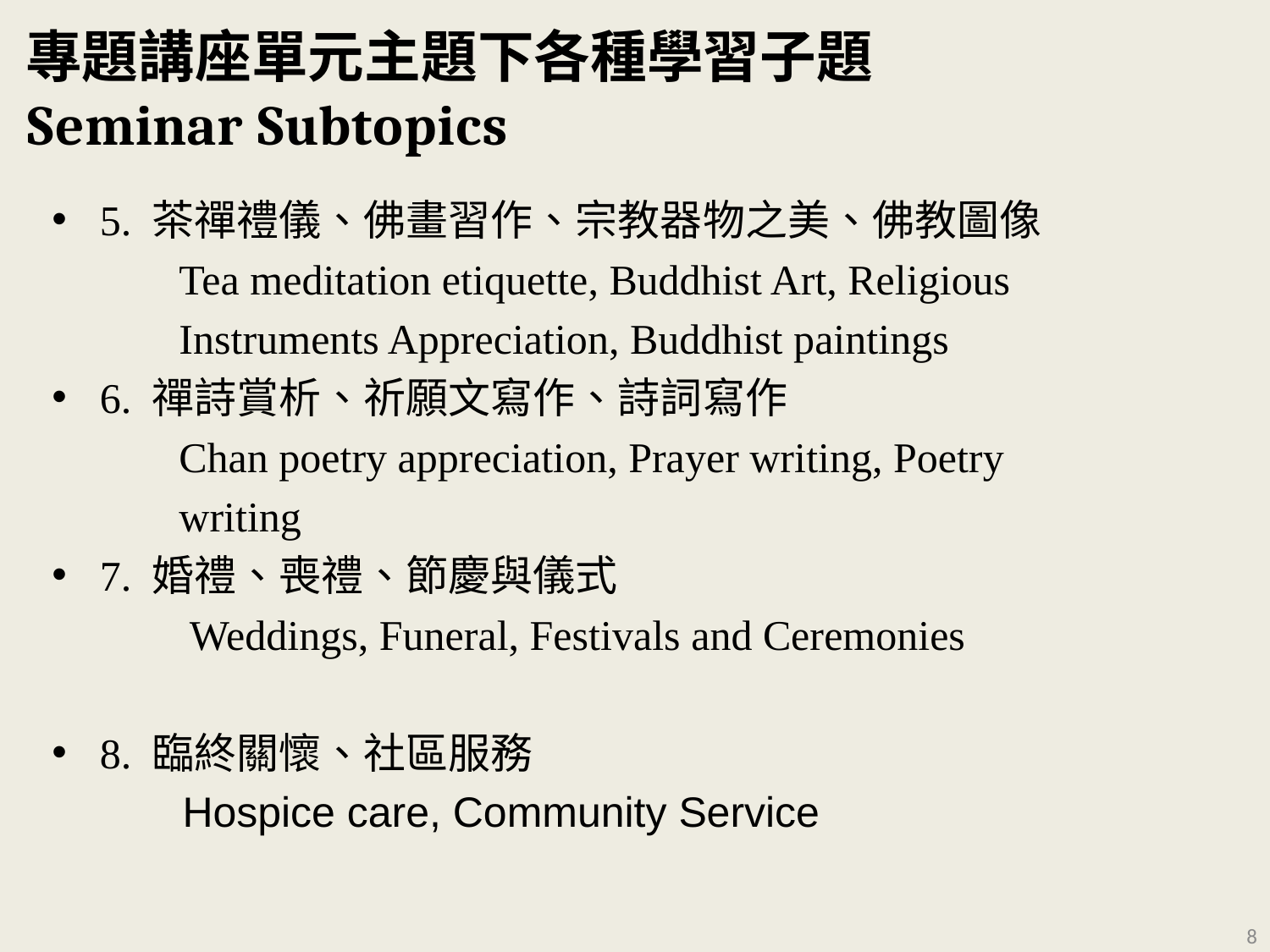

# 專題講座單元主題下各種學習子題 Seminar Subtopics
5. 茶禪禮儀、佛畫習作、宗教器物之美、佛教圖像
            Tea meditation etiquette, Buddhist Art, Religious
            Instruments Appreciation, Buddhist paintings
6. 禪詩賞析、祈願文寫作、詩詞寫作
            Chan poetry appreciation, Prayer writing, Poetry
            writing
7. 婚禮、喪禮、節慶與儀式
             Weddings, Funeral, Festivals and Ceremonies

8. 臨終關懷、社區服務
           Hospice care, Community Service

8